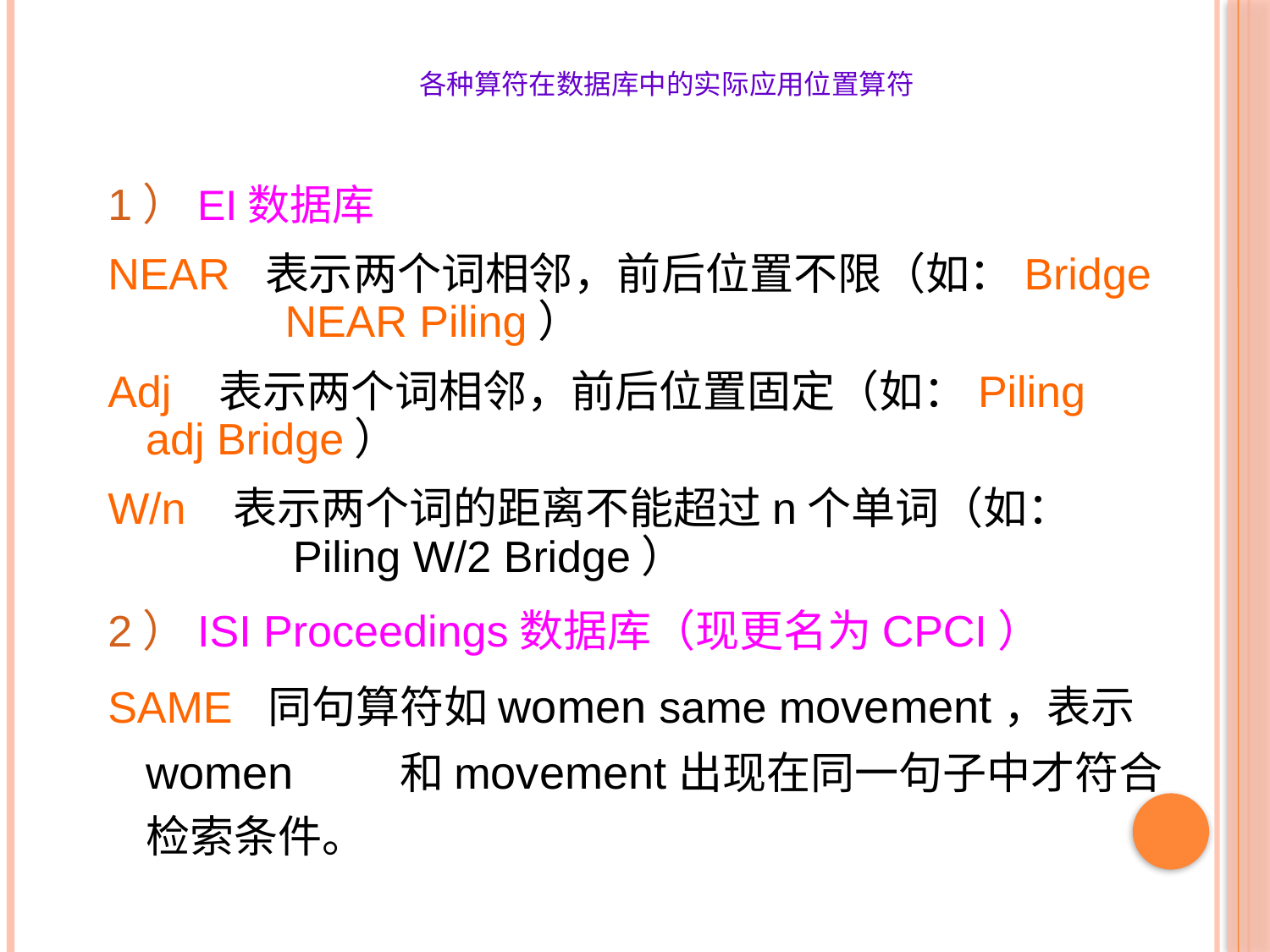

# 各种算符在数据库中的实际应用位置算符
1）EI数据库
NEAR  表示两个词相邻，前后位置不限（如：Bridge   	 NEAR Piling）
Adj   表示两个词相邻，前后位置固定（如：Piling 	 adj Bridge）
W/n   表示两个词的距离不能超过n个单词（如：		 Piling W/2 Bridge）
2）ISI Proceedings数据库（现更名为CPCI）
SAME  同句算符如women same movement，表示women 	和movement出现在同一句子中才符合检索条件。